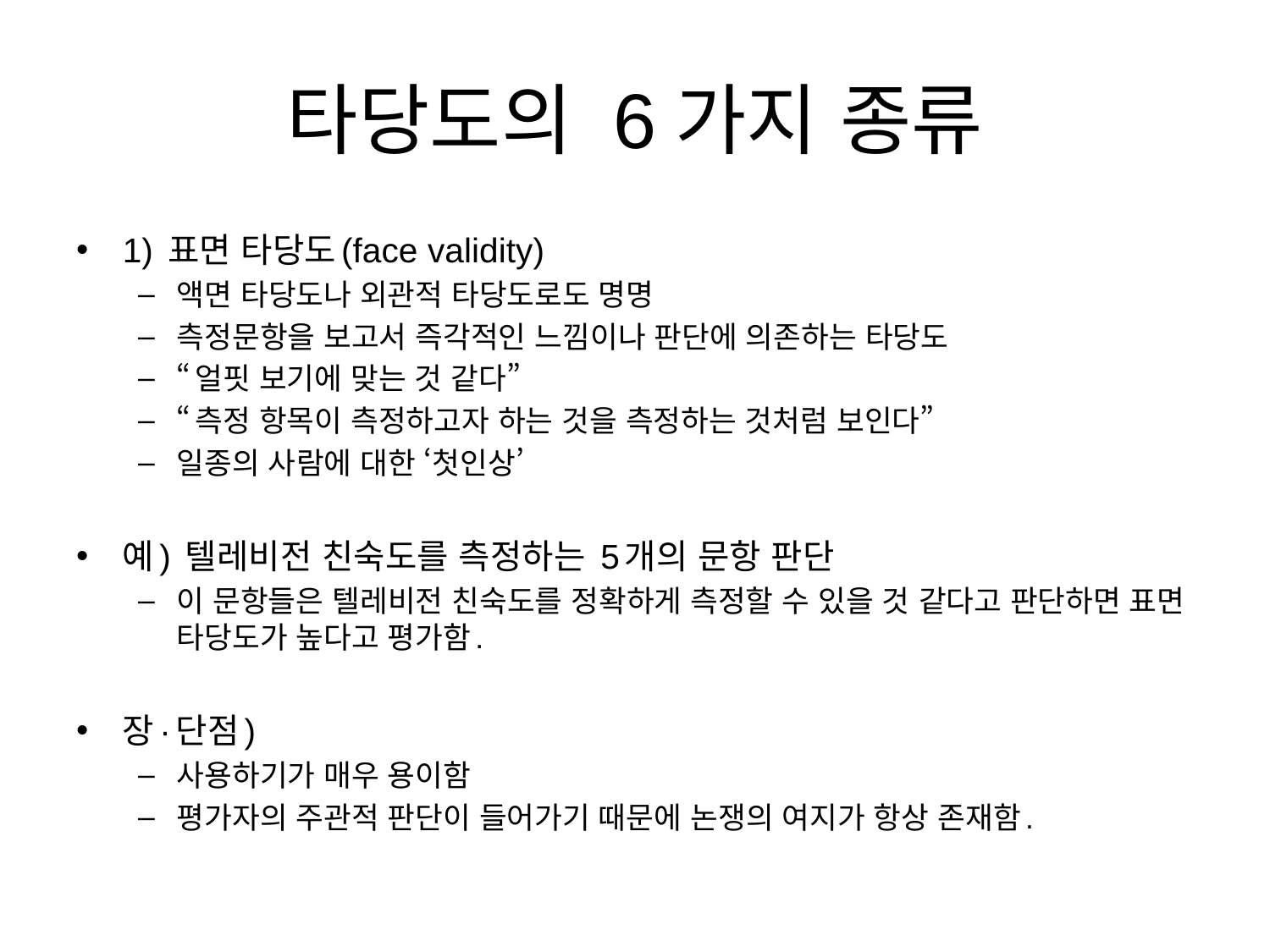

# 타당도의 6가지 종류
1) 표면 타당도(face validity)
액면 타당도나 외관적 타당도로도 명명
측정문항을 보고서 즉각적인 느낌이나 판단에 의존하는 타당도
“얼핏 보기에 맞는 것 같다”
“측정 항목이 측정하고자 하는 것을 측정하는 것처럼 보인다”
일종의 사람에 대한 ‘첫인상’

예) 텔레비전 친숙도를 측정하는 5개의 문항 판단
이 문항들은 텔레비전 친숙도를 정확하게 측정할 수 있을 것 같다고 판단하면 표면 타당도가 높다고 평가함.

장·단점)
사용하기가 매우 용이함
평가자의 주관적 판단이 들어가기 때문에 논쟁의 여지가 항상 존재함.